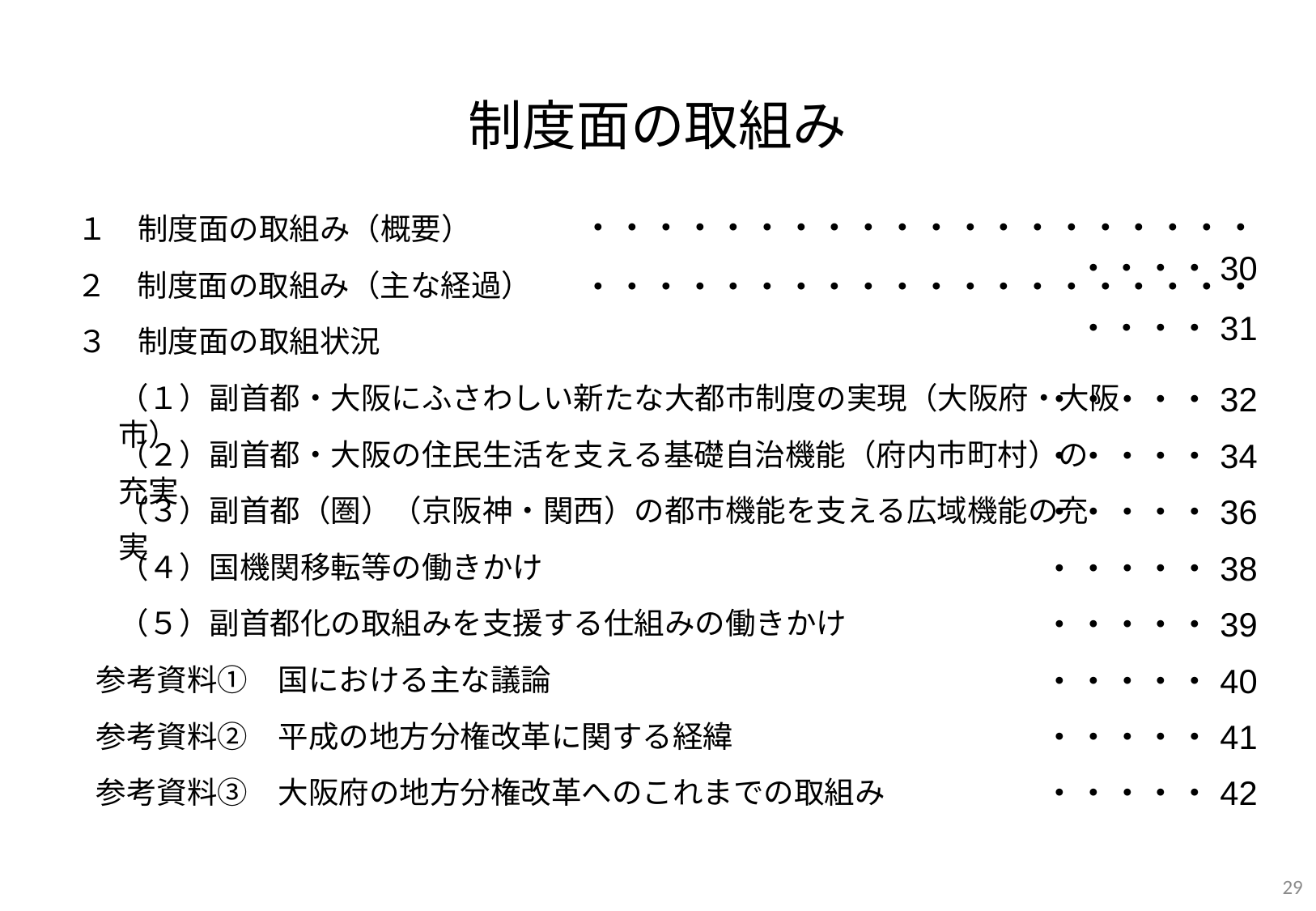

制度面の取組み
・・・・・・・・・・・・・・・・・・・・・・・・30
１　制度面の取組み（概要）
・・・・・・・・・・・・・・・・・・・・・・・・31
２　制度面の取組み（主な経過）
３　制度面の取組状況
・・・・・32
（１）副首都・大阪にふさわしい新たな大都市制度の実現（大阪府・大阪市）
・・・・・34
（２）副首都・大阪の住民生活を支える基礎自治機能（府内市町村）の充実
・・・・・36
（３）副首都（圏）（京阪神・関西）の都市機能を支える広域機能の充実
・・・・・38
（４）国機関移転等の働きかけ
・・・・・39
（５）副首都化の取組みを支援する仕組みの働きかけ
・・・・・40
参考資料①　国における主な議論
・・・・・41
参考資料②　平成の地方分権改革に関する経緯
・・・・・42
参考資料③　大阪府の地方分権改革へのこれまでの取組み
29